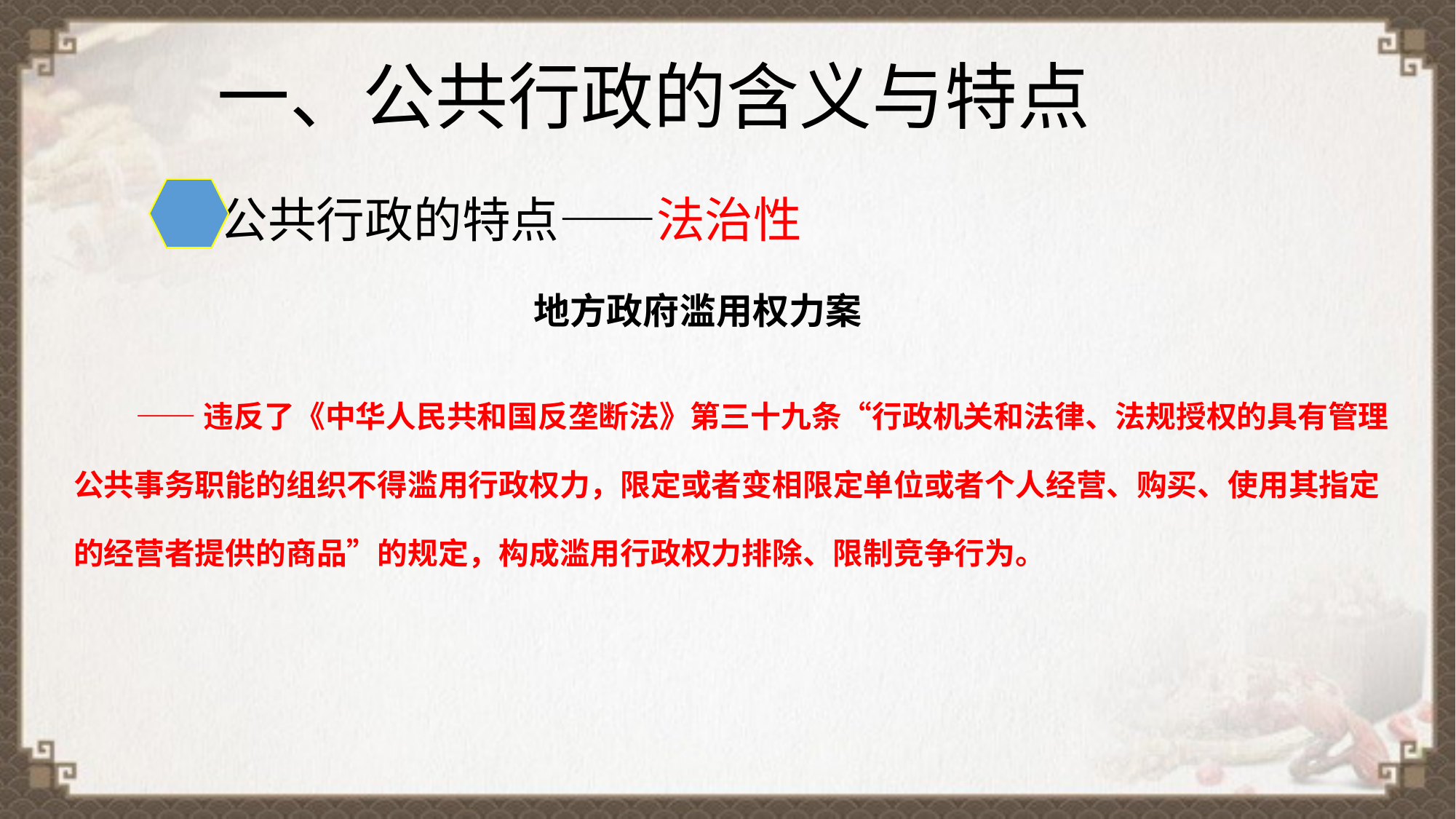

一、公共行政的含义与特点
       公共行政的特点——法治性

地方政府滥用权力案
         ——违反了《中华人民共和国反垄断法》第三十九条“行政机关和法律、法规授权的具有管理公共事务职能的组织不得滥用行政权力，限定或者变相限定单位或者个人经营、购买、使用其指定的经营者提供的商品”的规定，构成滥用行政权力排除、限制竞争行为。